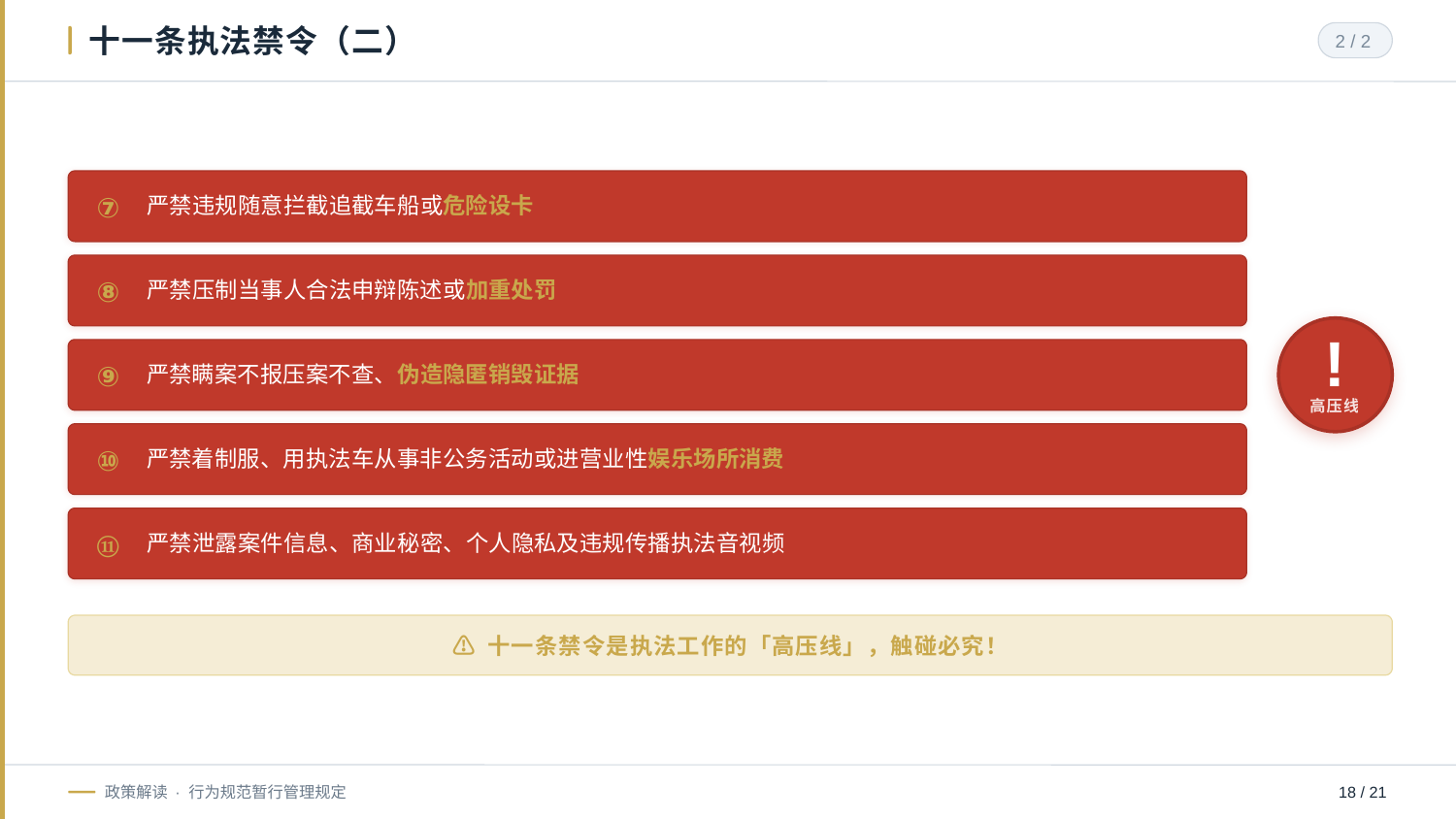

十一条执法禁令（二）

2 / 2

严禁违规随意拦截追截车船或危险设卡
⑦

严禁压制当事人合法申辩陈述或加重处罚
⑧

!

严禁瞒案不报压案不查、伪造隐匿销毁证据
⑨
高压线

严禁着制服、用执法车从事非公务活动或进营业性娱乐场所消费
⑩

严禁泄露案件信息、商业秘密、个人隐私及违规传播执法音视频
⑪

⚠ 十一条禁令是执法工作的「高压线」，触碰必究！

政策解读 · 行为规范暂行管理规定
18 / 21